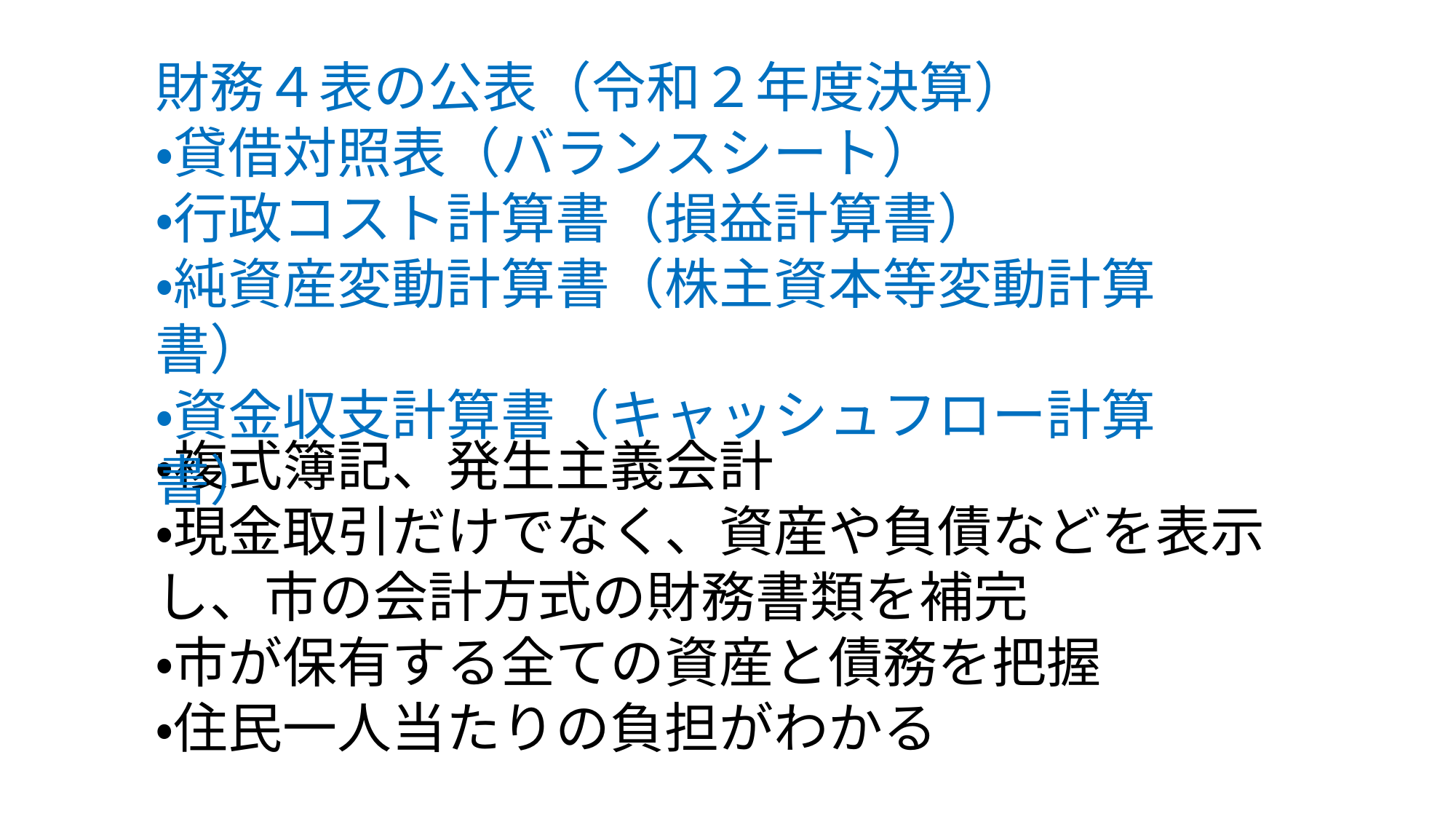

財務４表の公表（令和２年度決算）
・貸借対照表（バランスシート）
・行政コスト計算書（損益計算書）
・純資産変動計算書（株主資本等変動計算書）
・資金収支計算書（キャッシュフロー計算書）
・複式簿記、発生主義会計
・現金取引だけでなく、資産や負債などを表示し、市の会計方式の財務書類を補完
・市が保有する全ての資産と債務を把握
・住民一人当たりの負担がわかる